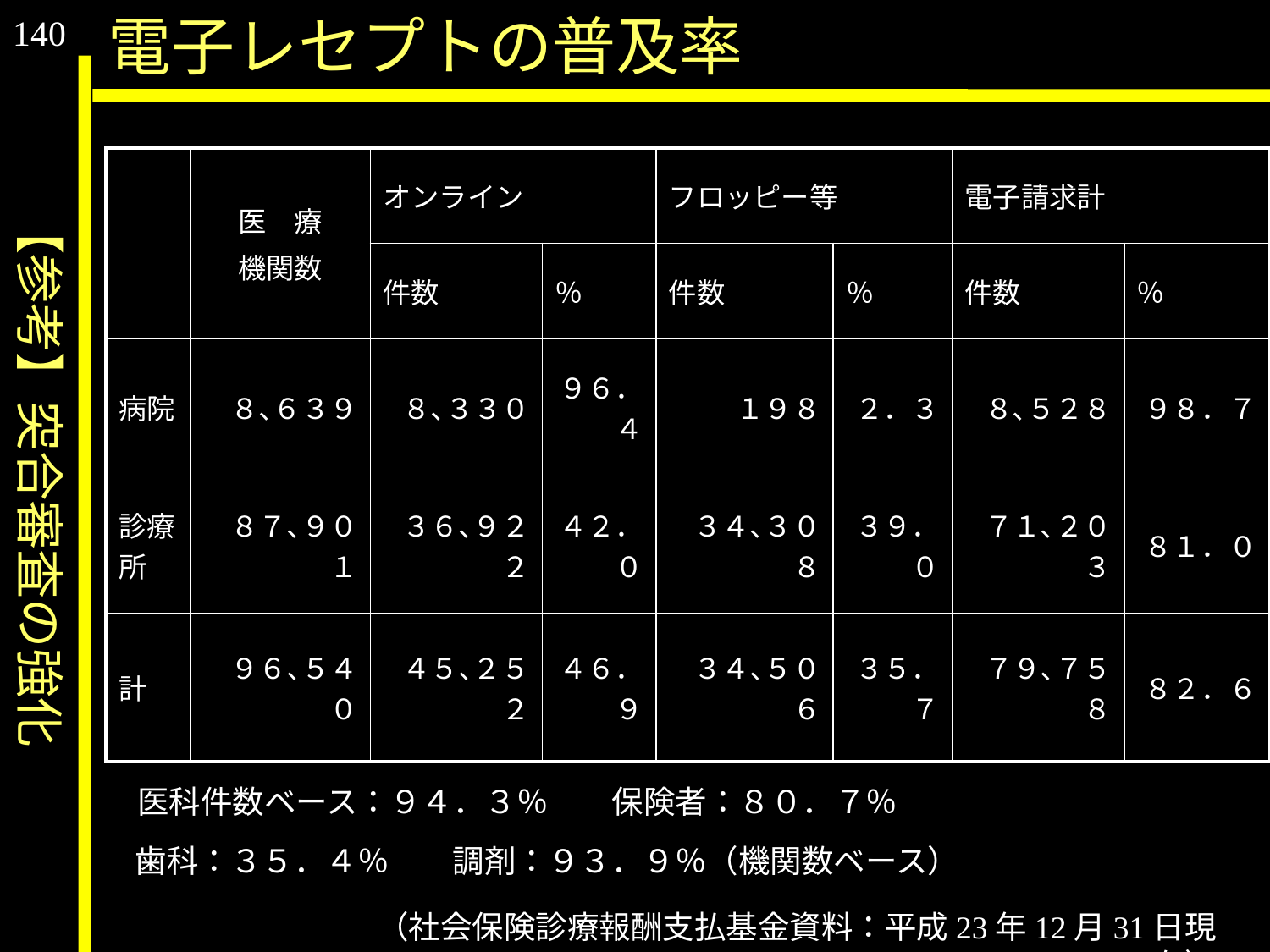

140
【参考】突合審査の強化
電子レセプトの普及率

|  | 医　療 機関数 | オンライン |  | フロッピー等 |  | 電子請求計 |  |
| --- | --- | --- | --- | --- | --- | --- | --- |
|  |  | 件数 | ％ | 件数 | ％ | 件数 | ％ |
| 病院 | ８､６３９ | ８､３３０ | ９６．４ | １９８ | ２．３ | ８､５２８ | ９８．７ |
| 診療所 | ８７､９０１ | ３６､９２２ | ４２．０ | ３４､３０８ | ３９．０ | ７１､２０３ | ８１．０ |
| 計 | ９６､５４０ | ４５､２５２ | ４６．９ | ３４､５０６ | ３５．７ | ７９､７５８ | ８２．６ |
医科件数ベース：９４．３％　　保険者：８０．７％
歯科：３５．４％　　調剤：９３．９％（機関数ベース）
（社会保険診療報酬支払基金資料：平成23年12月31日現在）